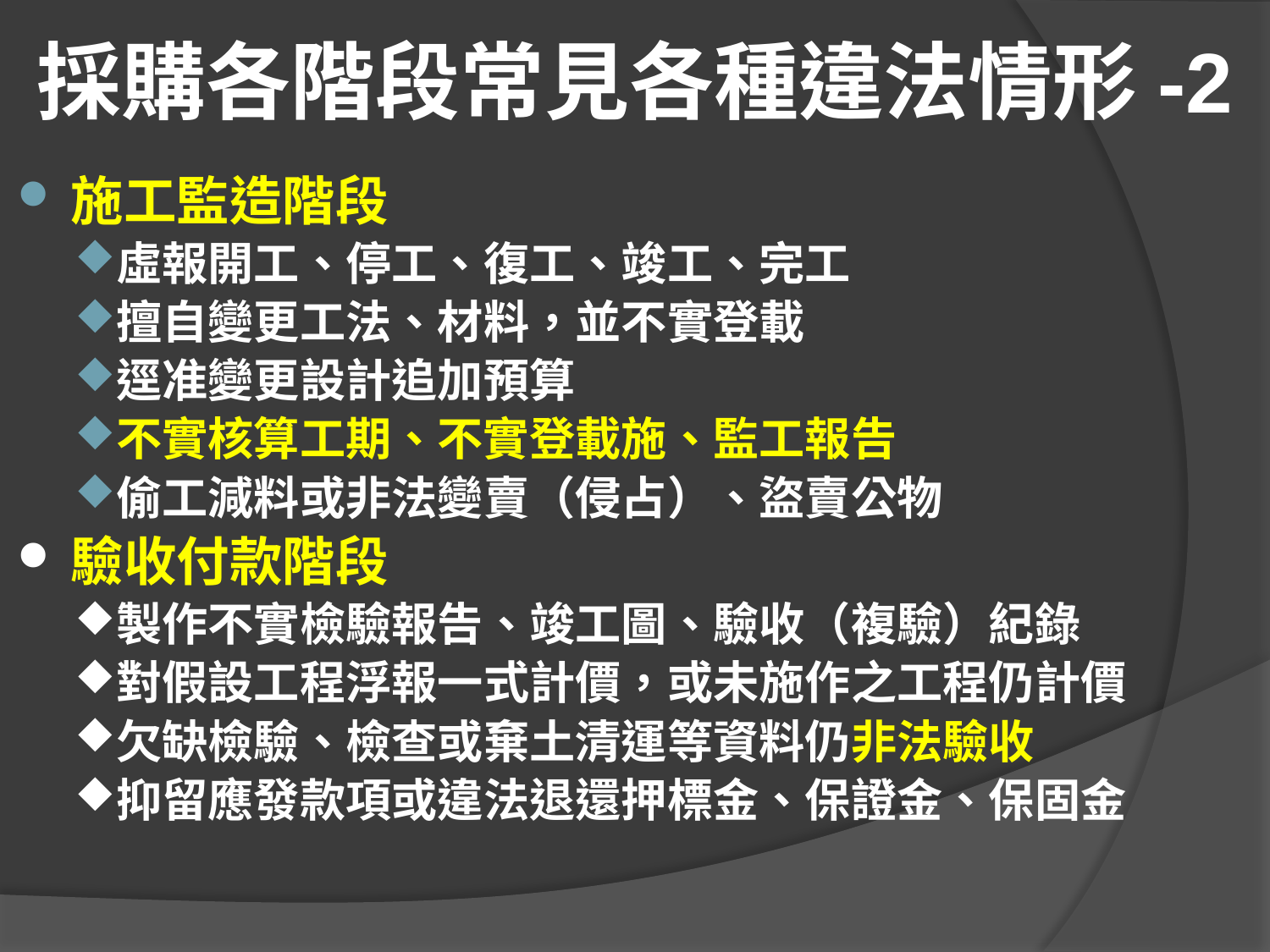

# 採購各階段常見各種違法情形-2
施工監造階段
虛報開工、停工、復工、竣工、完工
擅自變更工法、材料，並不實登載
逕准變更設計追加預算
不實核算工期、不實登載施、監工報告
偷工減料或非法變賣（侵占）、盜賣公物
驗收付款階段
製作不實檢驗報告、竣工圖、驗收（複驗）紀錄
對假設工程浮報一式計價，或未施作之工程仍計價
欠缺檢驗、檢查或棄土清運等資料仍非法驗收
抑留應發款項或違法退還押標金、保證金、保固金